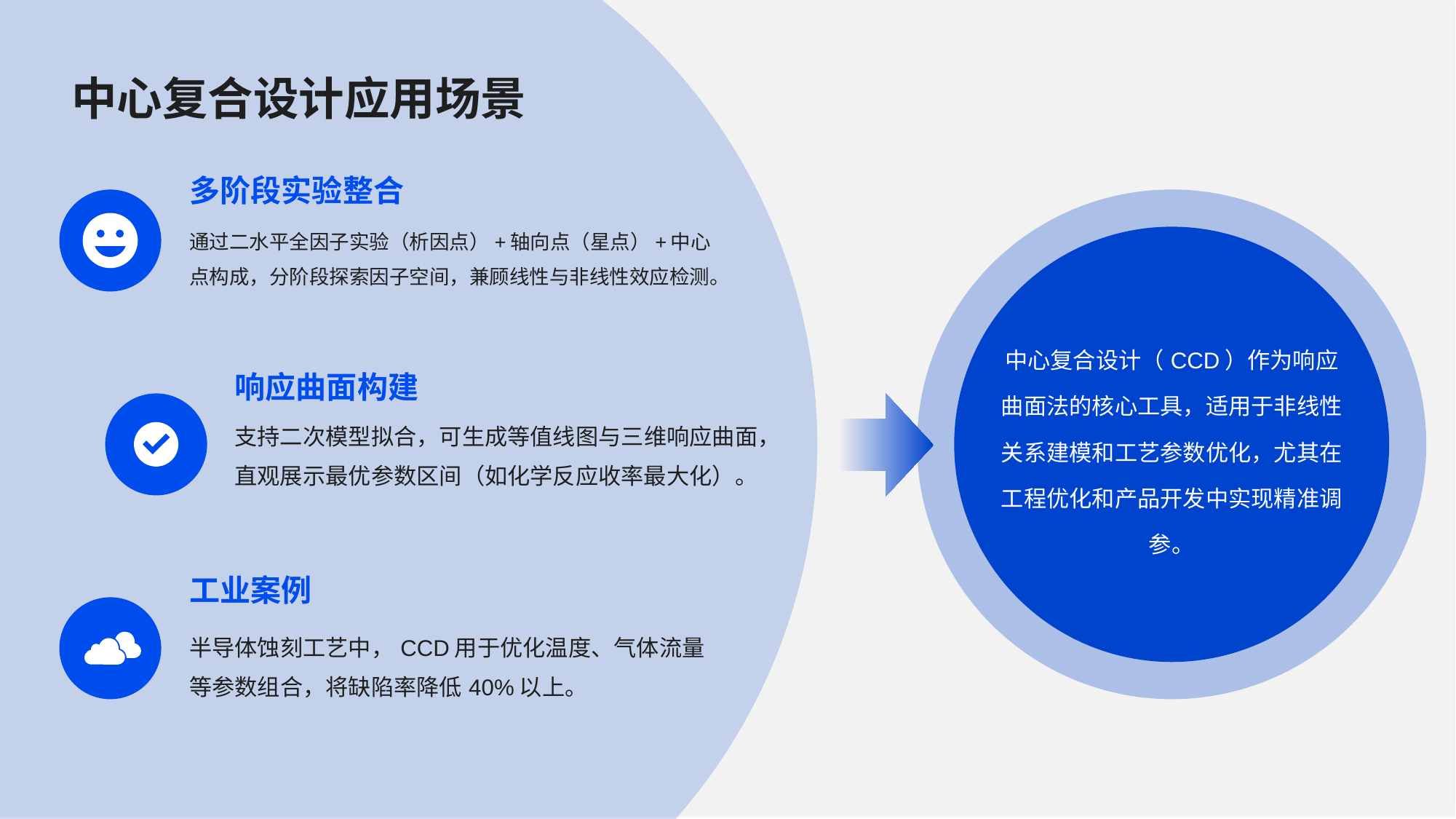

中心复合设计应用场景
多阶段实验整合

通过二水平全因子实验（析因点）+轴向点（星点）+中心点构成，分阶段探索因子空间，兼顾线性与非线性效应检测。

中心复合设计（CCD）作为响应曲面法的核心工具，适用于非线性关系建模和工艺参数优化，尤其在工程优化和产品开发中实现精准调参。
响应曲面构建

支持二次模型拟合，可生成等值线图与三维响应曲面，直观展示最优参数区间（如化学反应收率最大化）。

工业案例

半导体蚀刻工艺中，CCD用于优化温度、气体流量等参数组合，将缺陷率降低40%以上。